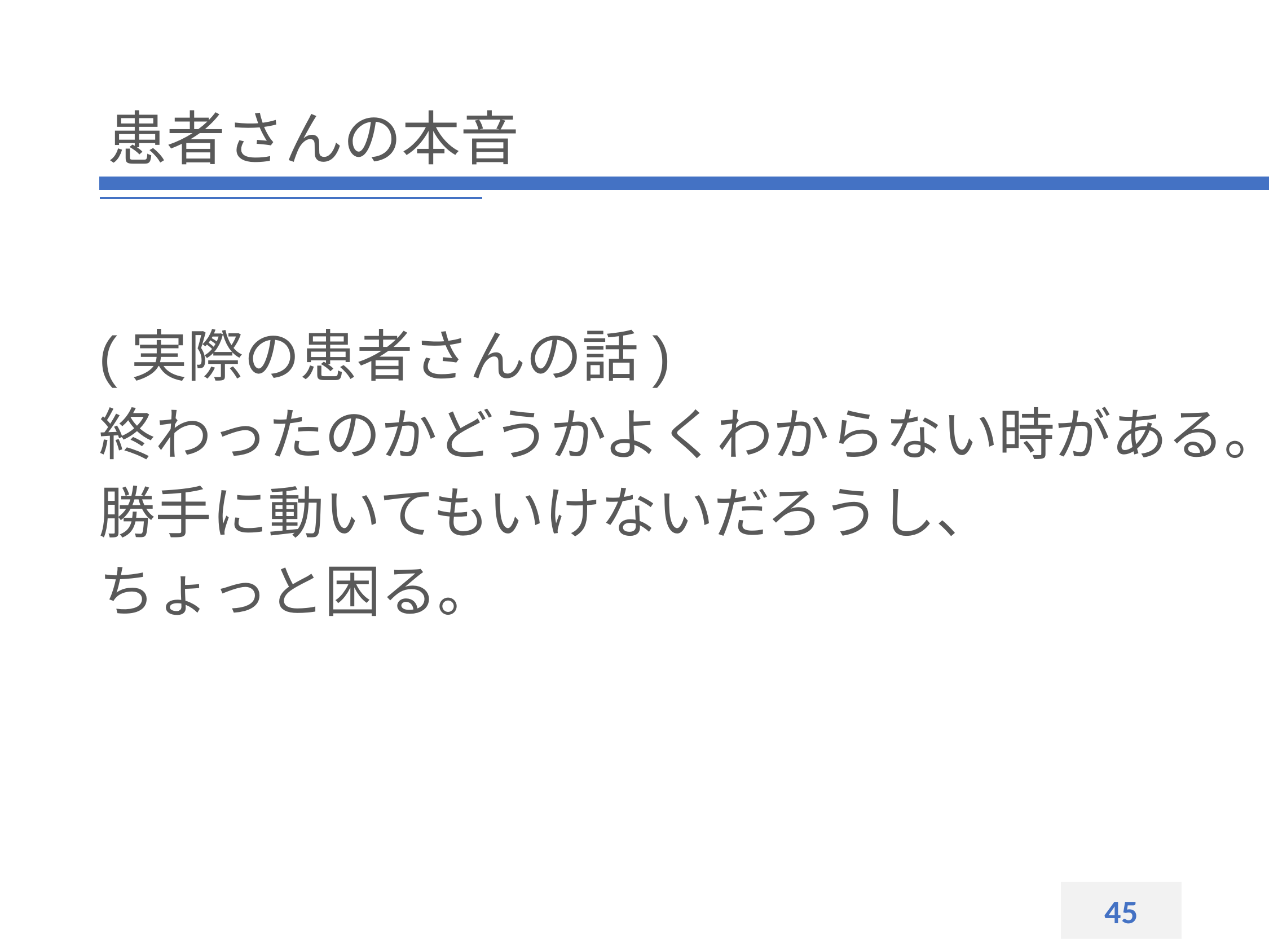

# 患者さんの本音
(実際の患者さんの話)
終わったのかどうかよくわからない時がある。
勝手に動いてもいけないだろうし、
ちょっと困る。
45